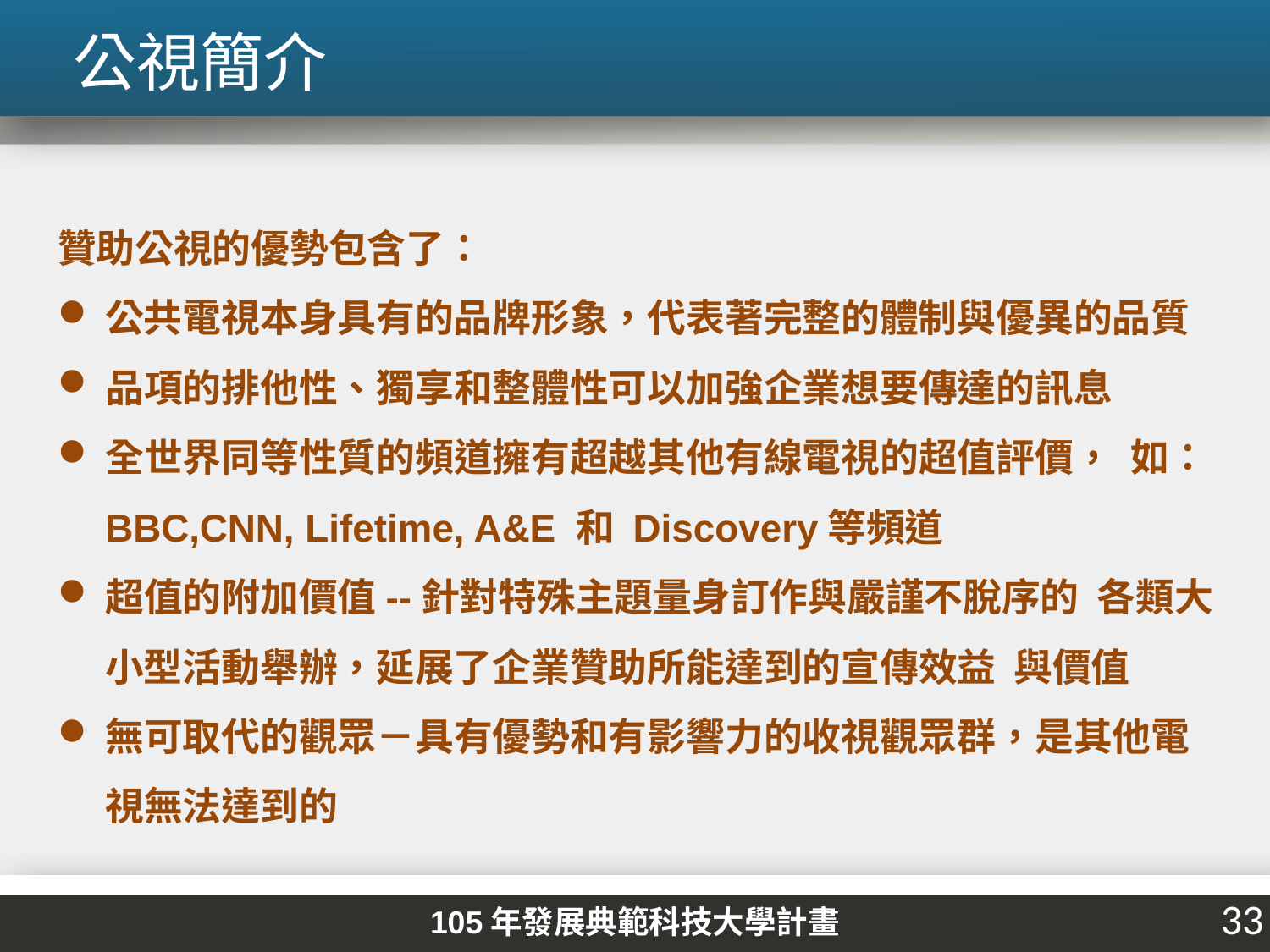

公視簡介
贊助公視的優勢包含了：
公共電視本身具有的品牌形象，代表著完整的體制與優異的品質
品項的排他性、獨享和整體性可以加強企業想要傳達的訊息
全世界同等性質的頻道擁有超越其他有線電視的超值評價，  如：BBC,CNN, Lifetime, A&E 和 Discovery等頻道
超值的附加價值--針對特殊主題量身訂作與嚴謹不脫序的  各類大小型活動舉辦，延展了企業贊助所能達到的宣傳效益  與價值
無可取代的觀眾－具有優勢和有影響力的收視觀眾群，是其他電視無法達到的